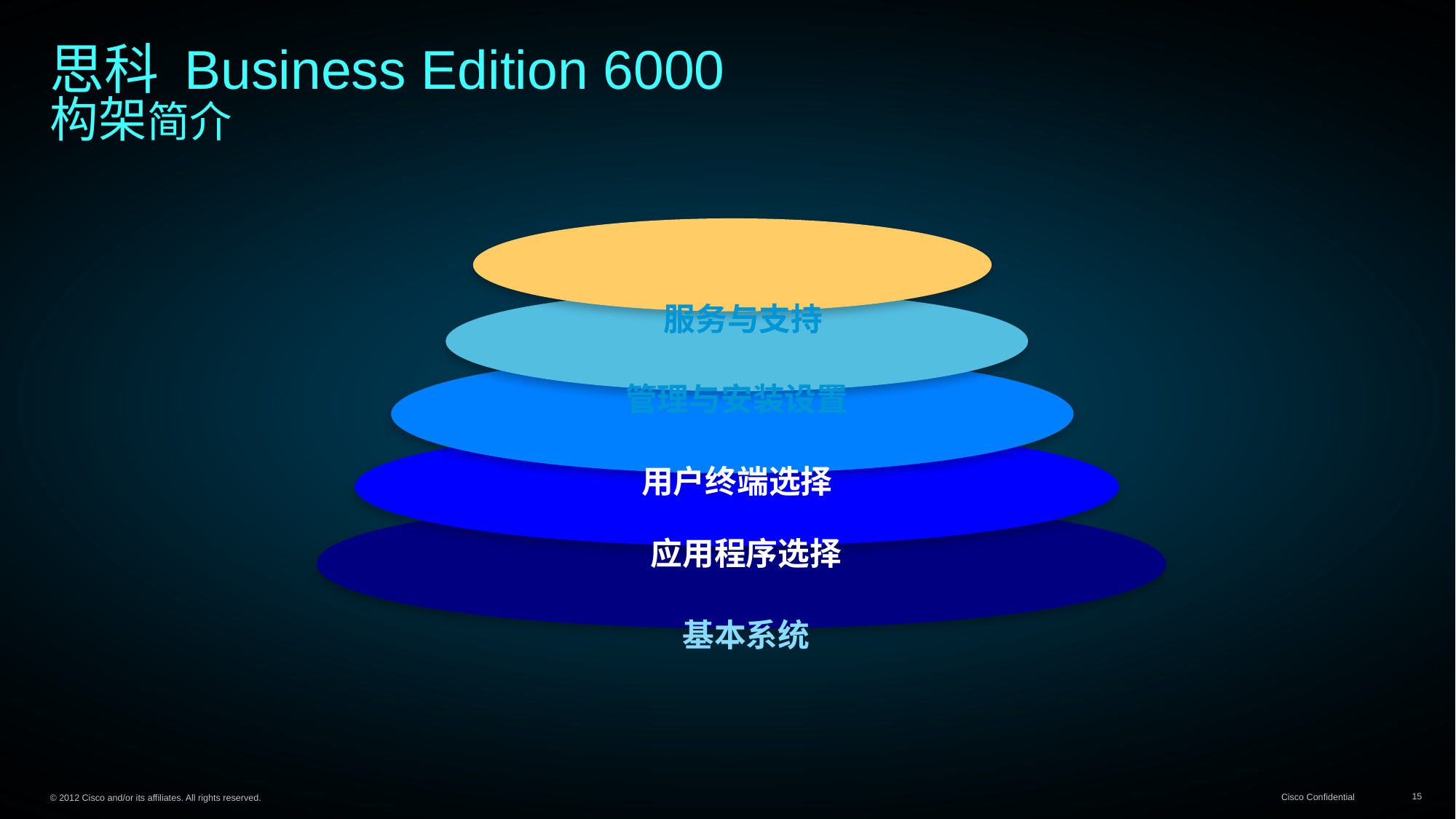

思科 Business Edition 6000
构架简介

服务与支持

管理与安装设置

用户终端选择

应用程序选择

基本系统